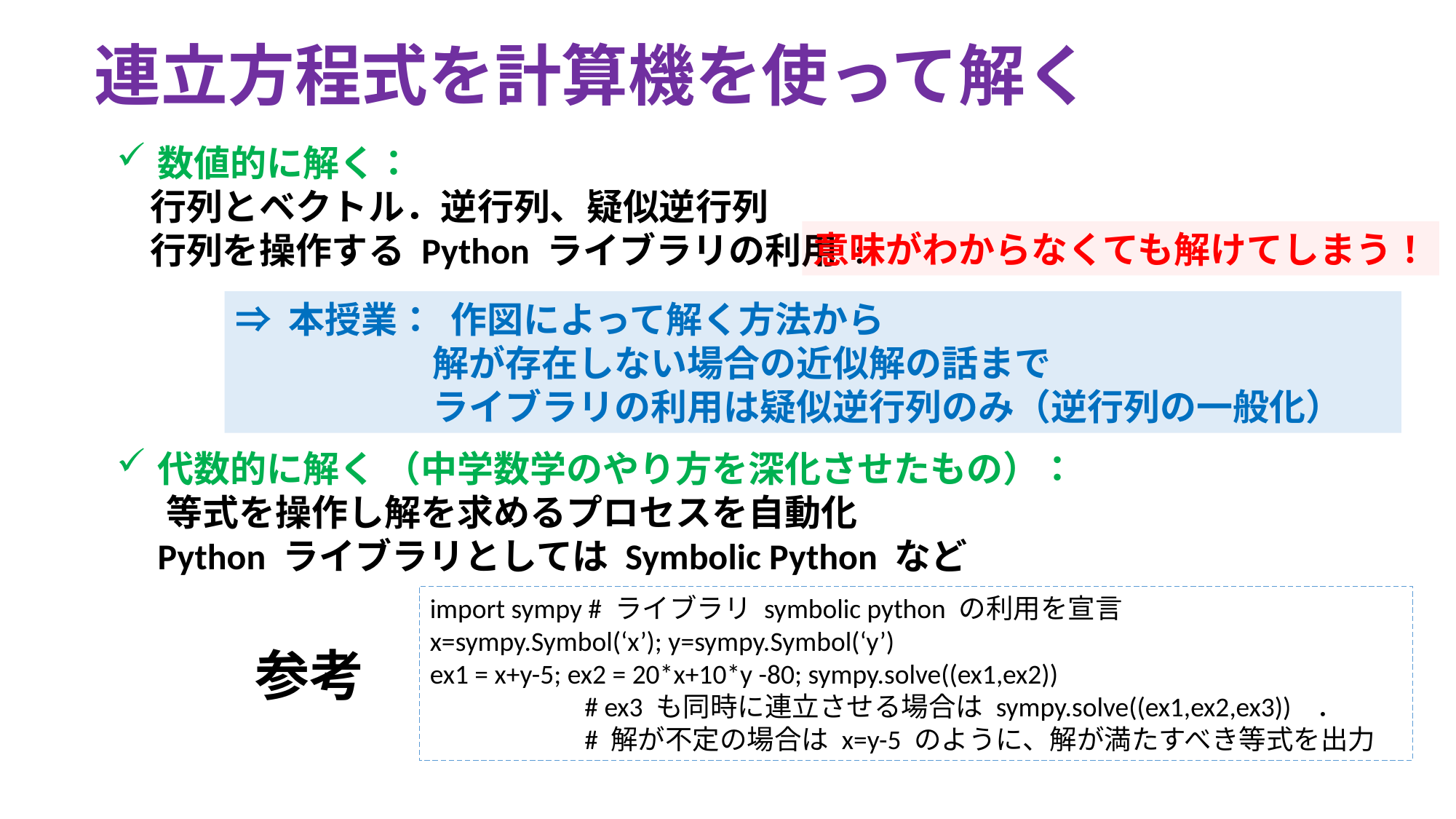

連立方程式を計算機を使って解く
数値的に解く：
   行列とベクトル．逆行列、疑似逆行列
   行列を操作する Python ライブラリの利用 :

代数的に解く （中学数学のやり方を深化させたもの）：
     等式を操作し解を求めるプロセスを自動化
     Python ライブラリとしては Symbolic Python など
意味がわからなくても解けてしまう！
⇒ 本授業：  作図によって解く方法から
                       解が存在しない場合の近似解の話まで
                       ライブラリの利用は疑似逆行列のみ（逆行列の一般化）
import sympy # ライブラリ symbolic python の利用を宣言
x=sympy.Symbol(‘x’); y=sympy.Symbol(‘y’)
ex1 = x+y-5; ex2 = 20*x+10*y -80; sympy.solve((ex1,ex2))
                         # ex3 も同時に連立させる場合は sympy.solve((ex1,ex2,ex3))   ．
                         # 解が不定の場合は x=y-5 のように、解が満たすべき等式を出力
参考